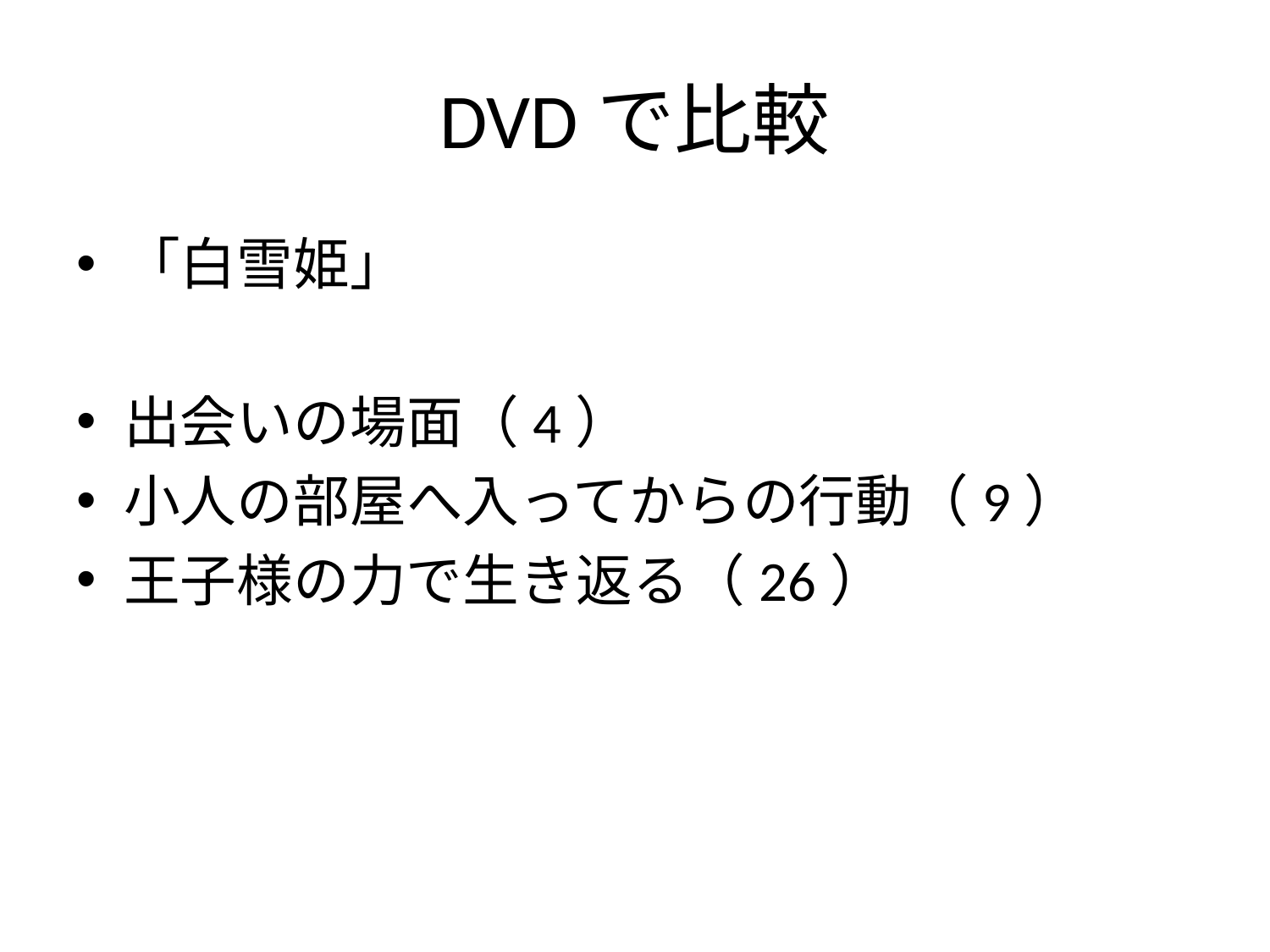

# DVDで比較
「白雪姫」

出会いの場面（4）
小人の部屋へ入ってからの行動（9）
王子様の力で生き返る（26）